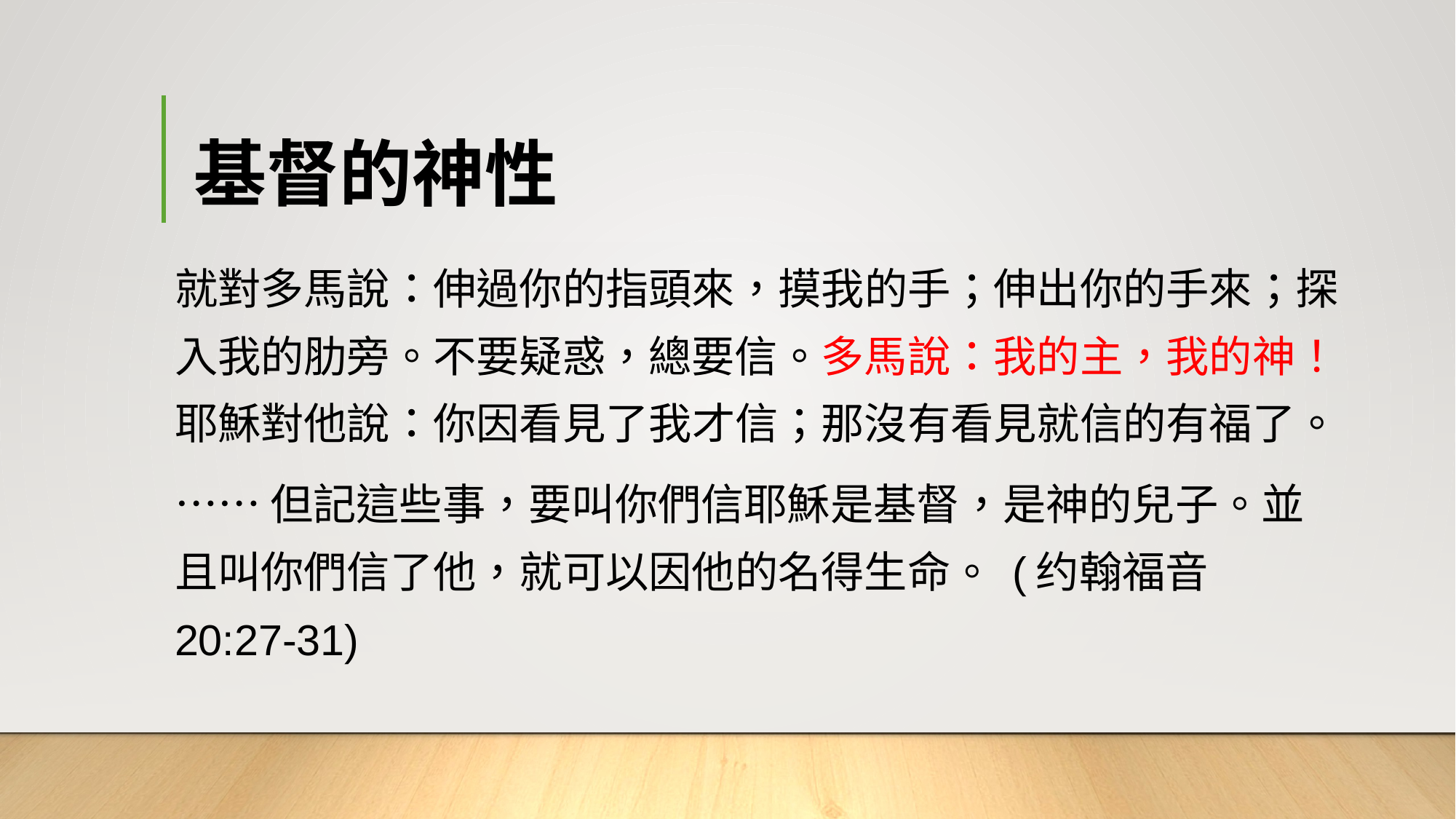

# 基督的神性
就對多馬說：伸過你的指頭來，摸我的手；伸出你的手來；探入我的肋旁。不要疑惑，總要信。多馬說：我的主，我的神！耶穌對他說：你因看見了我才信；那沒有看見就信的有福了。
……但記這些事，要叫你們信耶穌是基督，是神的兒子。並且叫你們信了他，就可以因他的名得生命。 (约翰福音 20:27-31)